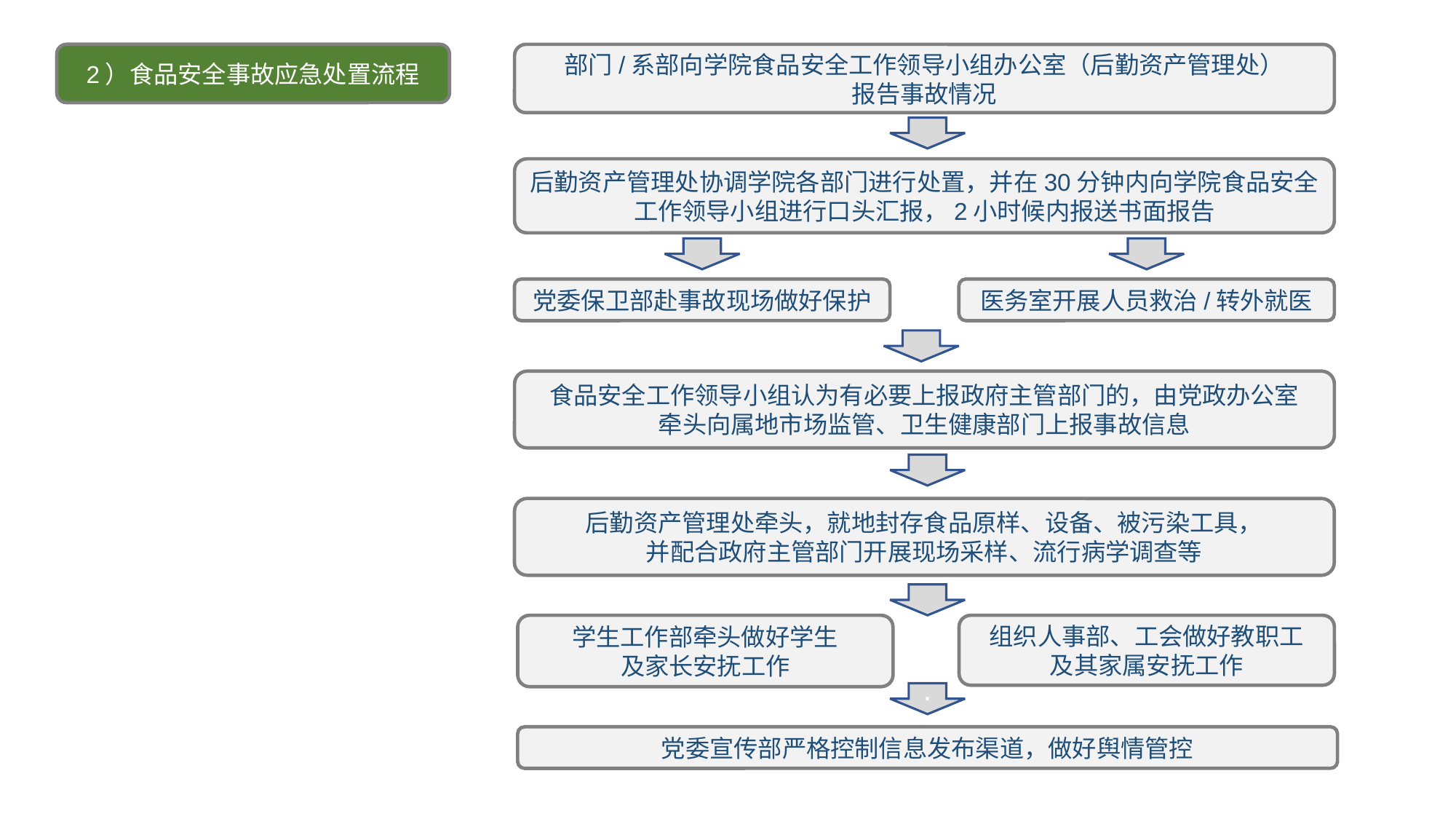

2）食品安全事故应急处置流程
部门/系部向学院食品安全工作领导小组办公室（后勤资产管理处）
报告事故情况

后勤资产管理处协调学院各部门进行处置，并在30分钟内向学院食品安全工作领导小组进行口头汇报，2小时候内报送书面报告

党委保卫部赴事故现场做好保护
医务室开展人员救治/转外就医

食品安全工作领导小组认为有必要上报政府主管部门的，由党政办公室
牵头向属地市场监管、卫生健康部门上报事故信息

后勤资产管理处牵头，就地封存食品原样、设备、被污染工具，
并配合政府主管部门开展现场采样、流行病学调查等

学生工作部牵头做好学生
及家长安抚工作
组织人事部、工会做好教职工
及其家属安抚工作
·
党委宣传部严格控制信息发布渠道，做好舆情管控